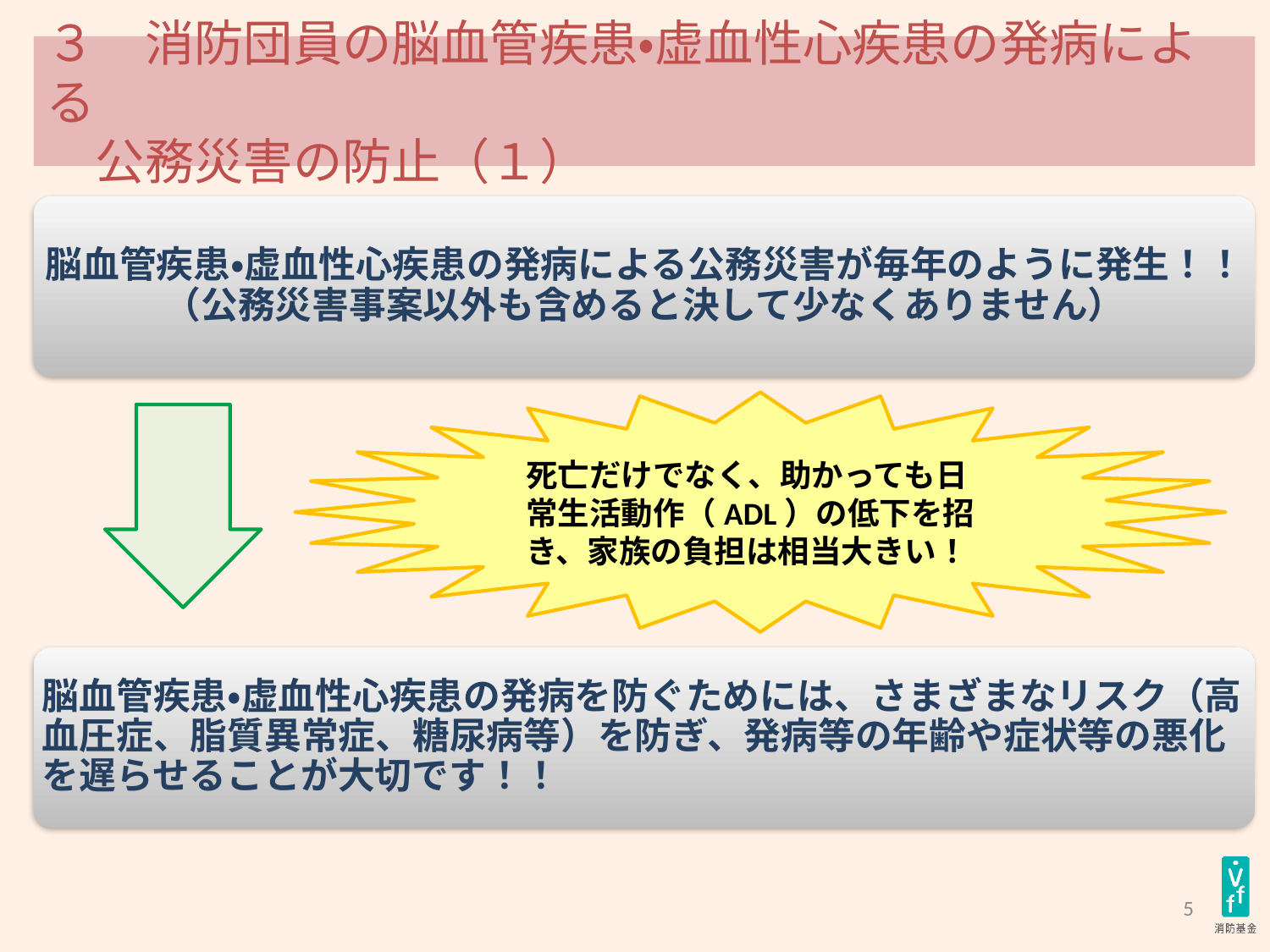

# ３　消防団員の脳血管疾患・虚血性心疾患の発病による　 　公務災害の防止（１）
脳血管疾患・虚血性心疾患の発病による公務災害が毎年のように発生！！
（公務災害事案以外も含めると決して少なくありません）
死亡だけでなく、助かっても日常生活動作（ADL）の低下を招き、家族の負担は相当大きい！

脳血管疾患・虚血性心疾患の発病を防ぐためには、さまざまなリスク（高血圧症、脂質異常症、糖尿病等）を防ぎ、発病等の年齢や症状等の悪化を遅らせることが大切です！！
5